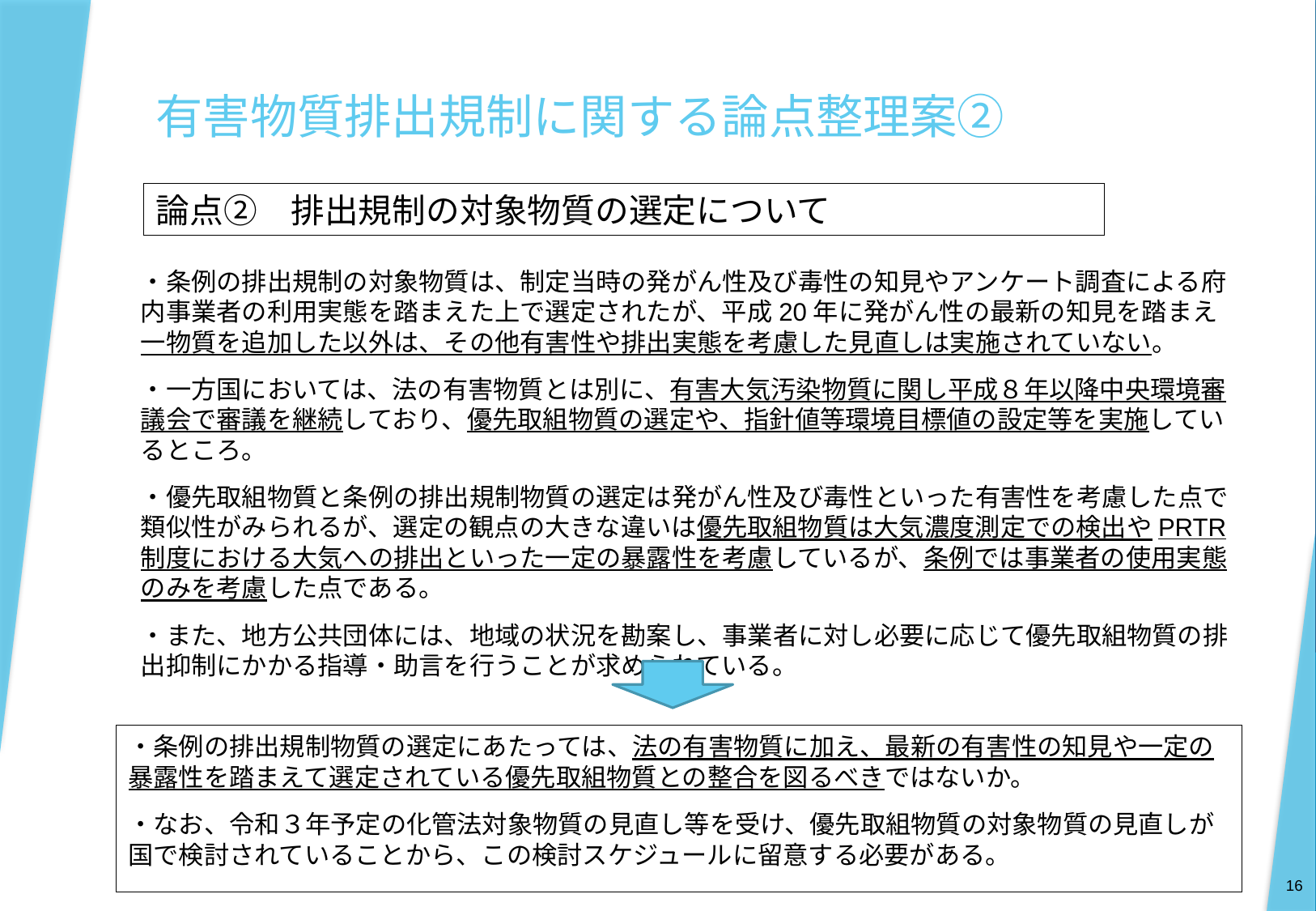

# 有害物質排出規制に関する論点整理案②
論点②　排出規制の対象物質の選定について
・条例の排出規制の対象物質は、制定当時の発がん性及び毒性の知見やアンケート調査による府内事業者の利用実態を踏まえた上で選定されたが、平成20年に発がん性の最新の知見を踏まえ一物質を追加した以外は、その他有害性や排出実態を考慮した見直しは実施されていない。
・一方国においては、法の有害物質とは別に、有害大気汚染物質に関し平成８年以降中央環境審議会で審議を継続しており、優先取組物質の選定や、指針値等環境目標値の設定等を実施しているところ。
・優先取組物質と条例の排出規制物質の選定は発がん性及び毒性といった有害性を考慮した点で類似性がみられるが、選定の観点の大きな違いは優先取組物質は大気濃度測定での検出やPRTR制度における大気への排出といった一定の暴露性を考慮しているが、条例では事業者の使用実態のみを考慮した点である。
・また、地方公共団体には、地域の状況を勘案し、事業者に対し必要に応じて優先取組物質の排出抑制にかかる指導・助言を行うことが求められている。

・条例の排出規制物質の選定にあたっては、法の有害物質に加え、最新の有害性の知見や一定の暴露性を踏まえて選定されている優先取組物質との整合を図るべきではないか。
・なお、令和３年予定の化管法対象物質の見直し等を受け、優先取組物質の対象物質の見直しが国で検討されていることから、この検討スケジュールに留意する必要がある。

16